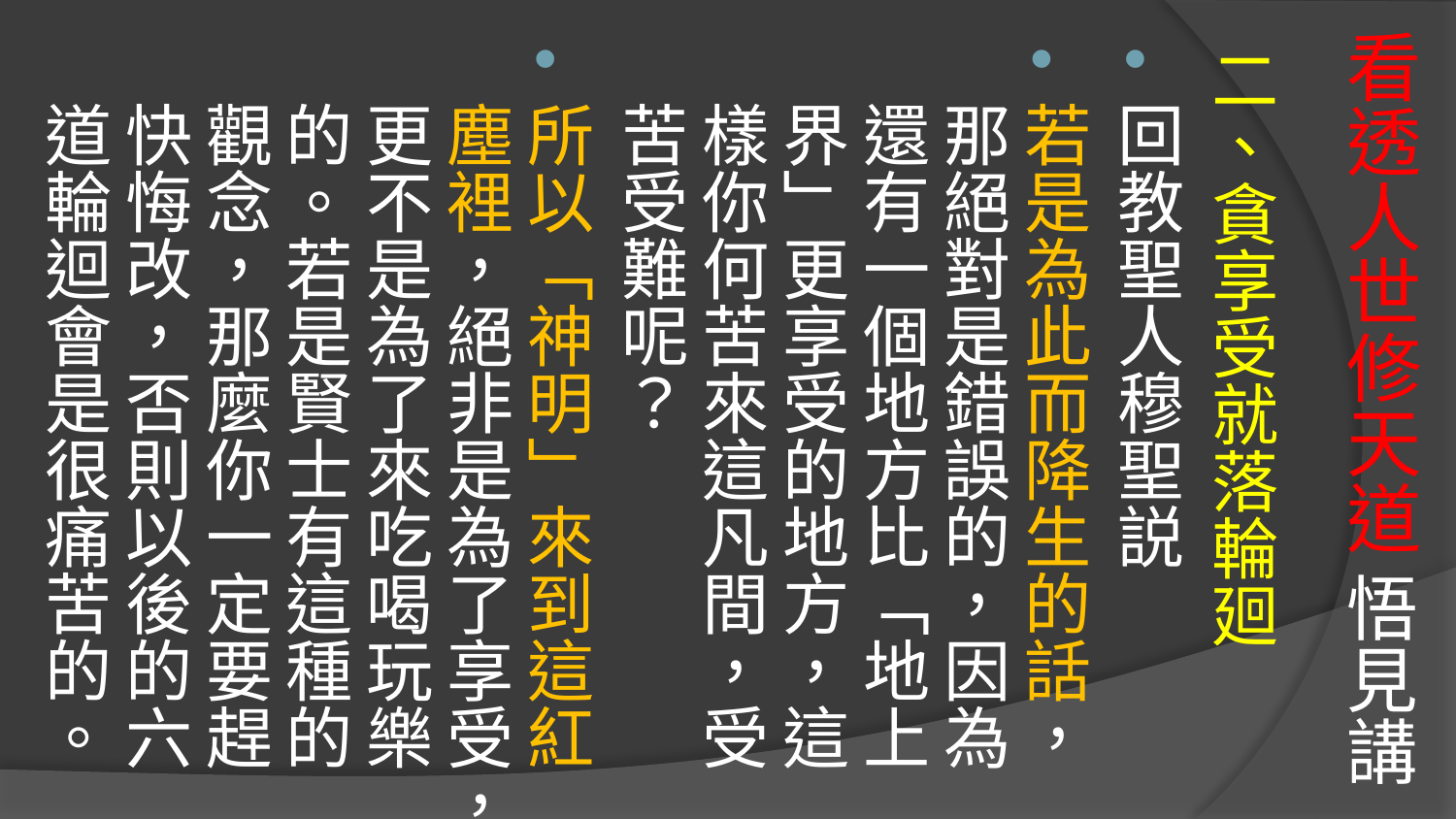

# 看透人世修天道 悟見講
二、貪享受就落輪廻
回教聖人穆聖説
若是為此而降生的話，那絕對是錯誤的，因為還有一個地方比「地上界」更享受的地方，這樣你何苦來這凡間，受苦受難呢？
所以「神明」來到這紅塵裡，絕非是為了享受，更不是為了來吃喝玩樂的。若是賢士有這種的觀念，那麼你一定要趕快悔改，否則以後的六道輪迴會是很痛苦的。